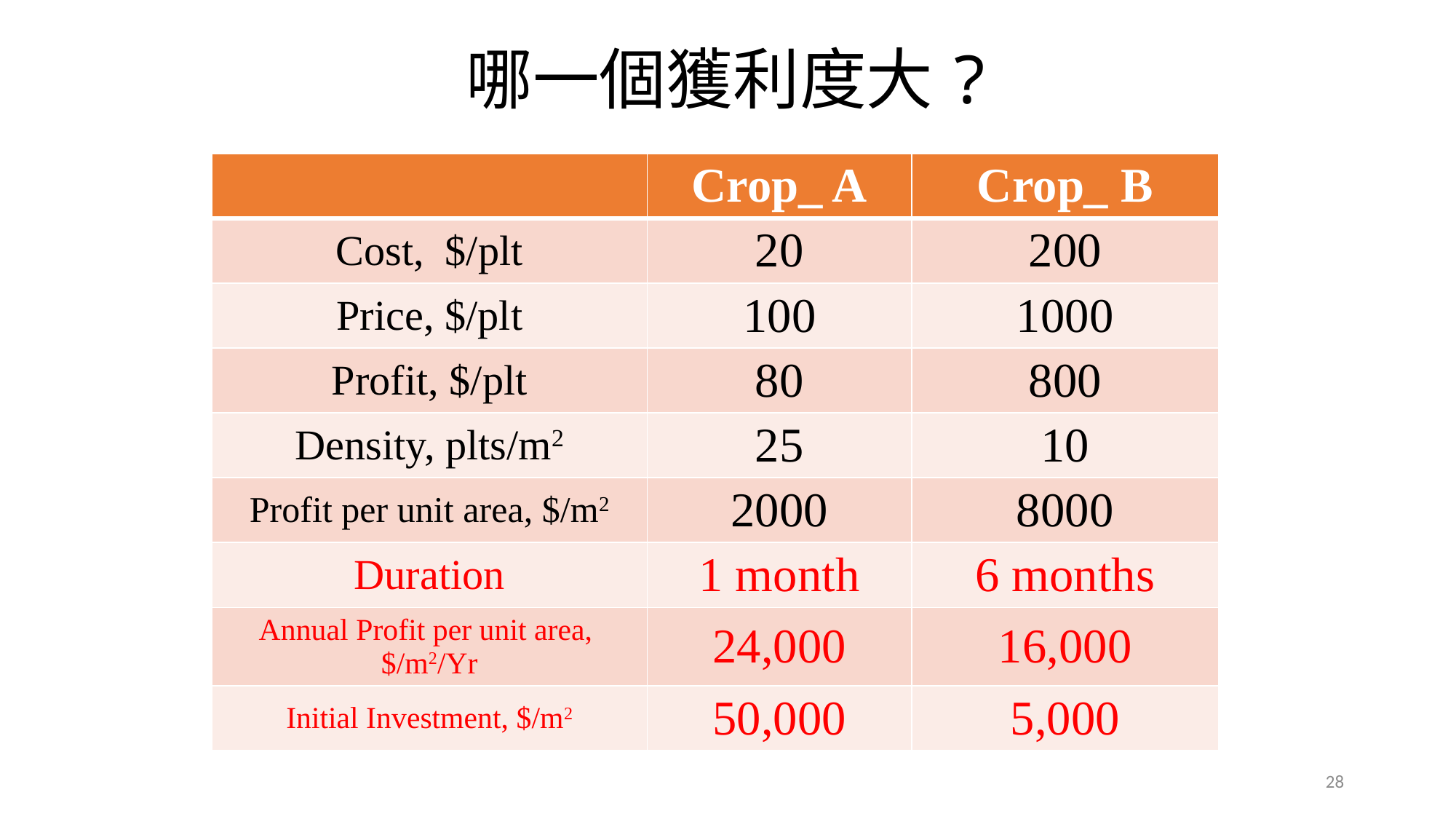

# 哪一個獲利度大?
|  | Crop\_ A | Crop\_ B |
| --- | --- | --- |
| Cost, $/plt | 20 | 200 |
| Price, $/plt | 100 | 1000 |
| Profit, $/plt | 80 | 800 |
| Density, plts/m2 | 25 | 10 |
| Profit per unit area, $/m2 | 2000 | 8000 |
| Duration | 1 month | 6 months |
| Annual Profit per unit area, $/m2/Yr | 24,000 | 16,000 |
| Initial Investment, $/m2 | 50,000 | 5,000 |
28